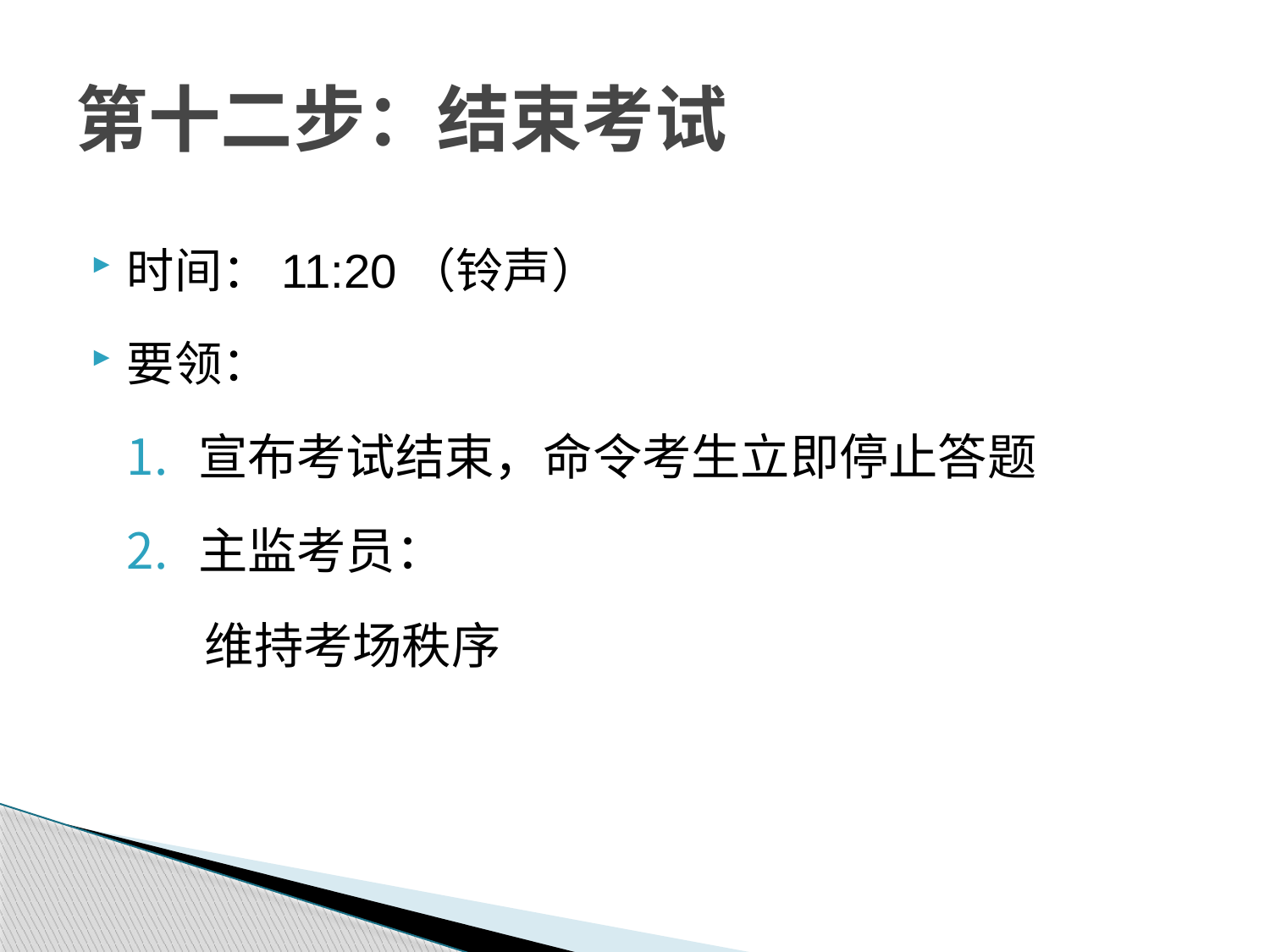

# 第十二步：结束考试
时间：11:20（铃声）
要领：
宣布考试结束，命令考生立即停止答题
主监考员：
      维持考场秩序